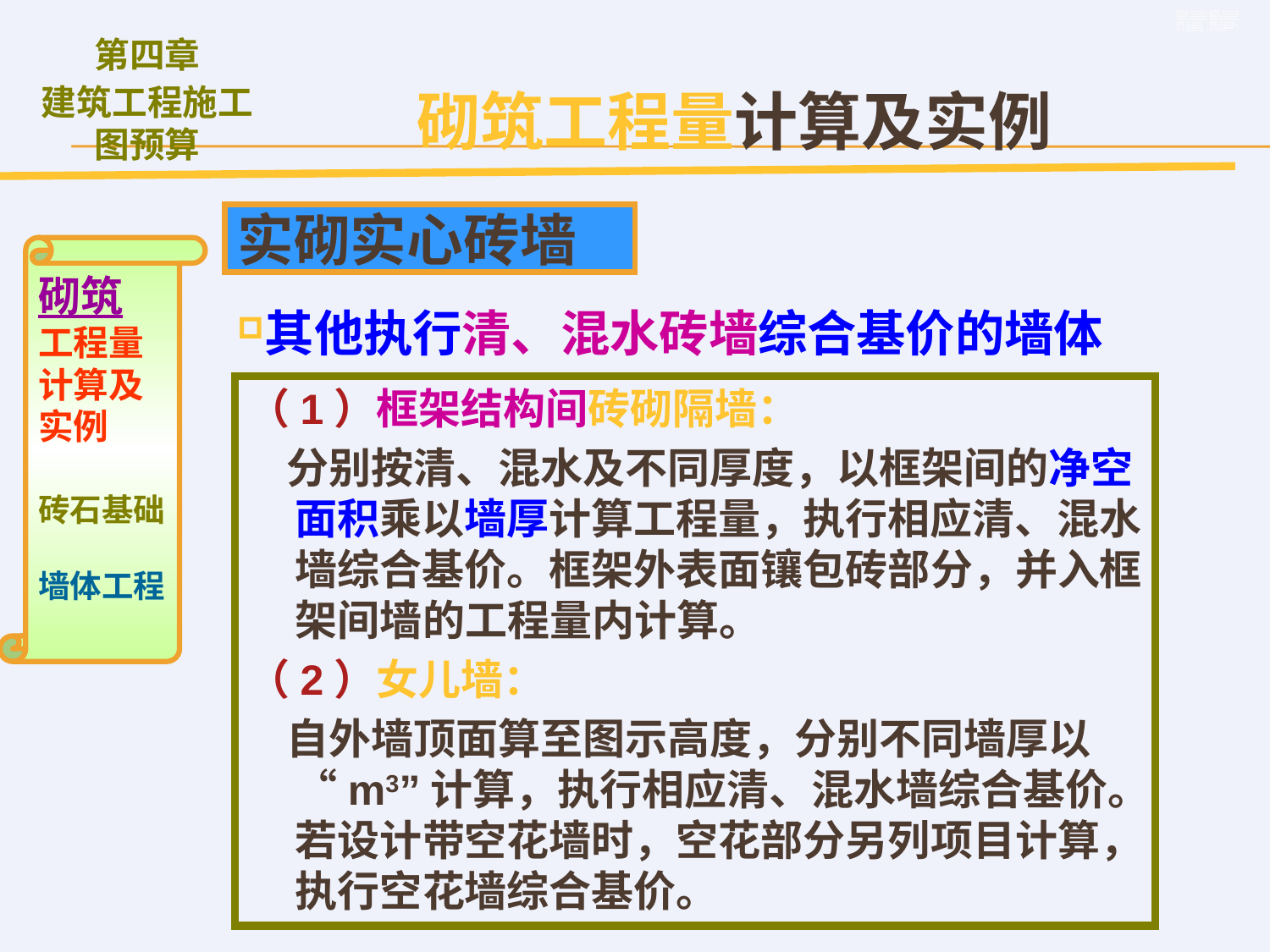

砌筑工程量计算及实例
实砌实心砖墙
砌筑
工程量计算及实例

砖石基础

墙体工程

其他执行清、混水砖墙综合基价的墙体
（1）框架结构间砖砌隔墙：
   分别按清、混水及不同厚度，以框架间的净空面积乘以墙厚计算工程量，执行相应清、混水墙综合基价。框架外表面镶包砖部分，并入框架间墙的工程量内计算。
（2）女儿墙：
   自外墙顶面算至图示高度，分别不同墙厚以“m3”计算，执行相应清、混水墙综合基价。若设计带空花墙时，空花部分另列项目计算，执行空花墙综合基价。

51